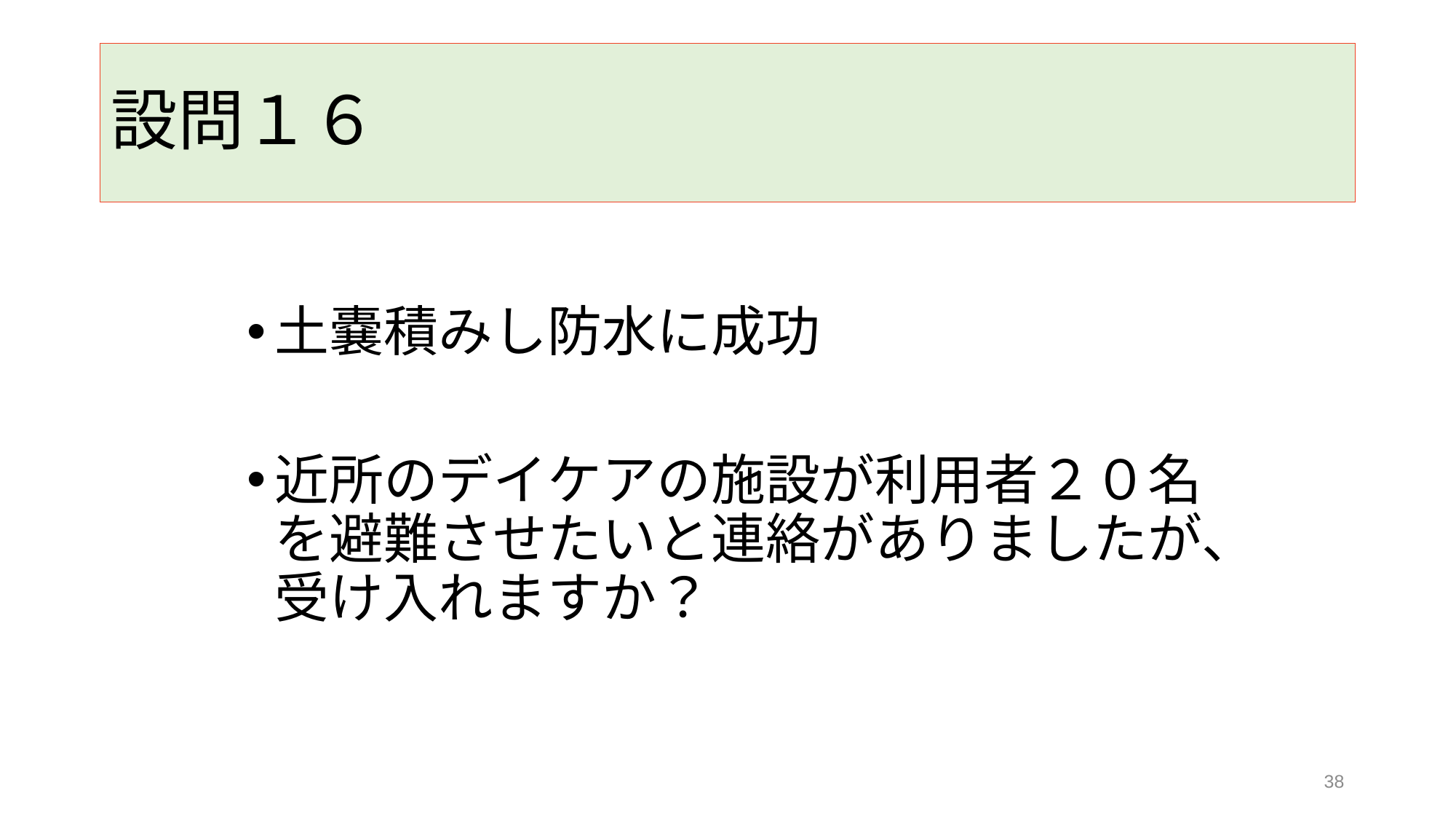

# 設問１６
土嚢積みし防水に成功

近所のデイケアの施設が利用者２０名を避難させたいと連絡がありましたが、受け入れますか？
38